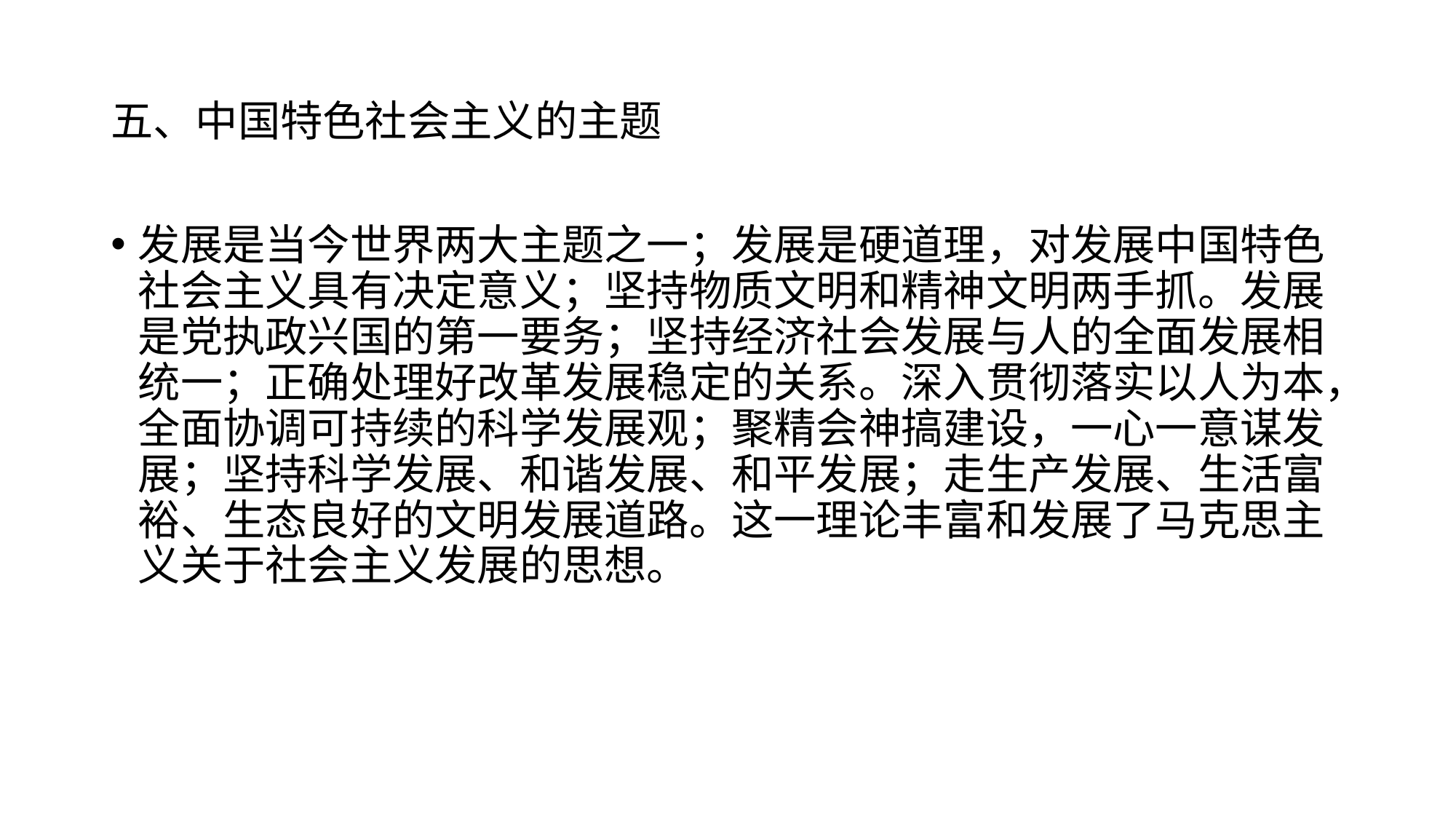

# 五、中国特色社会主义的主题
发展是当今世界两大主题之一；发展是硬道理，对发展中国特色社会主义具有决定意义；坚持物质文明和精神文明两手抓。发展是党执政兴国的第一要务；坚持经济社会发展与人的全面发展相统一；正确处理好改革发展稳定的关系。深入贯彻落实以人为本，全面协调可持续的科学发展观；聚精会神搞建设，一心一意谋发展；坚持科学发展、和谐发展、和平发展；走生产发展、生活富裕、生态良好的文明发展道路。这一理论丰富和发展了马克思主义关于社会主义发展的思想。